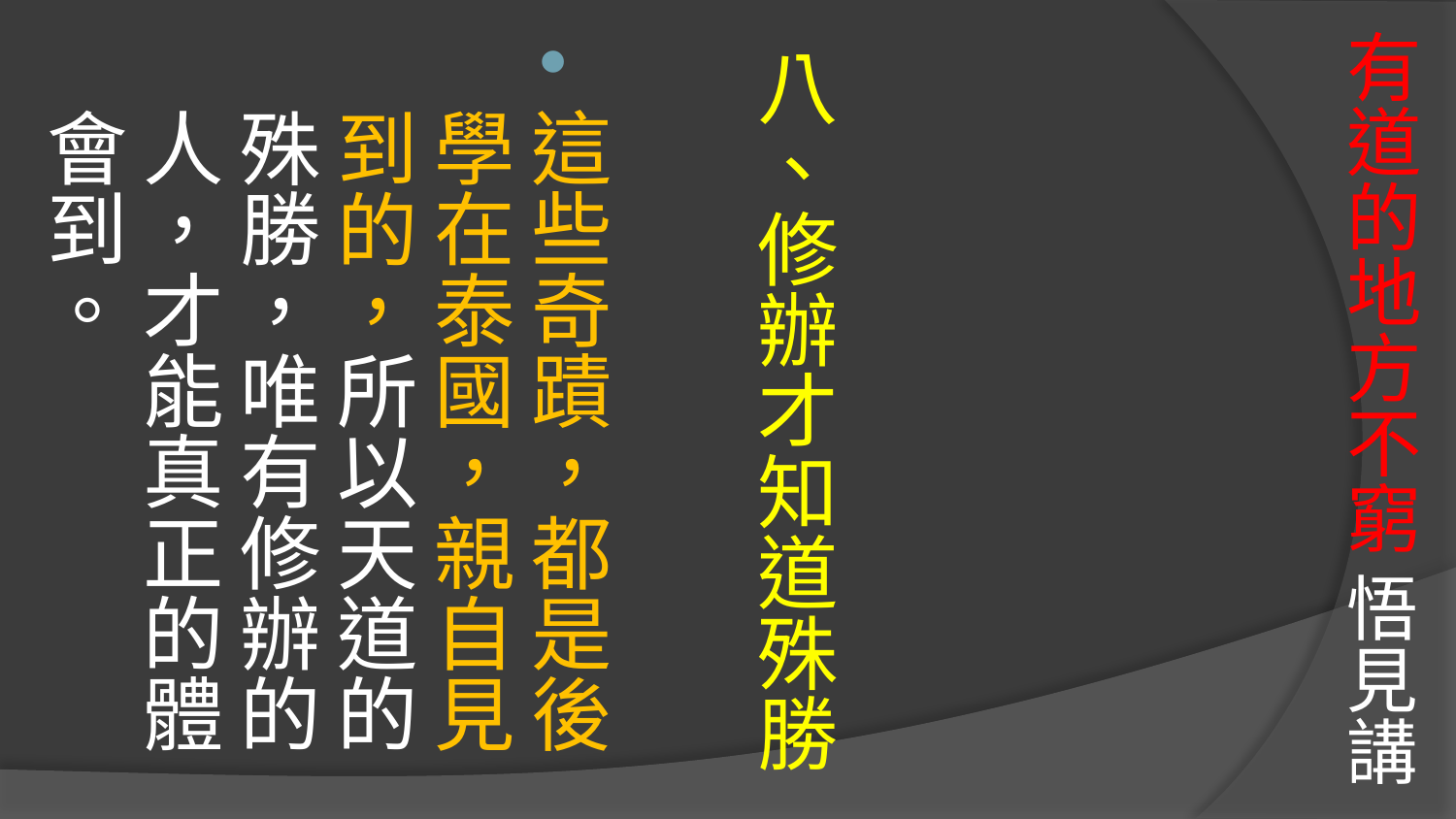

# 有道的地方不窮 悟見講
八、修辦才知道殊勝

這些奇蹟，都是後學在泰國，親自見到的，所以天道的殊勝，唯有修辦的人，才能真正的體會到。